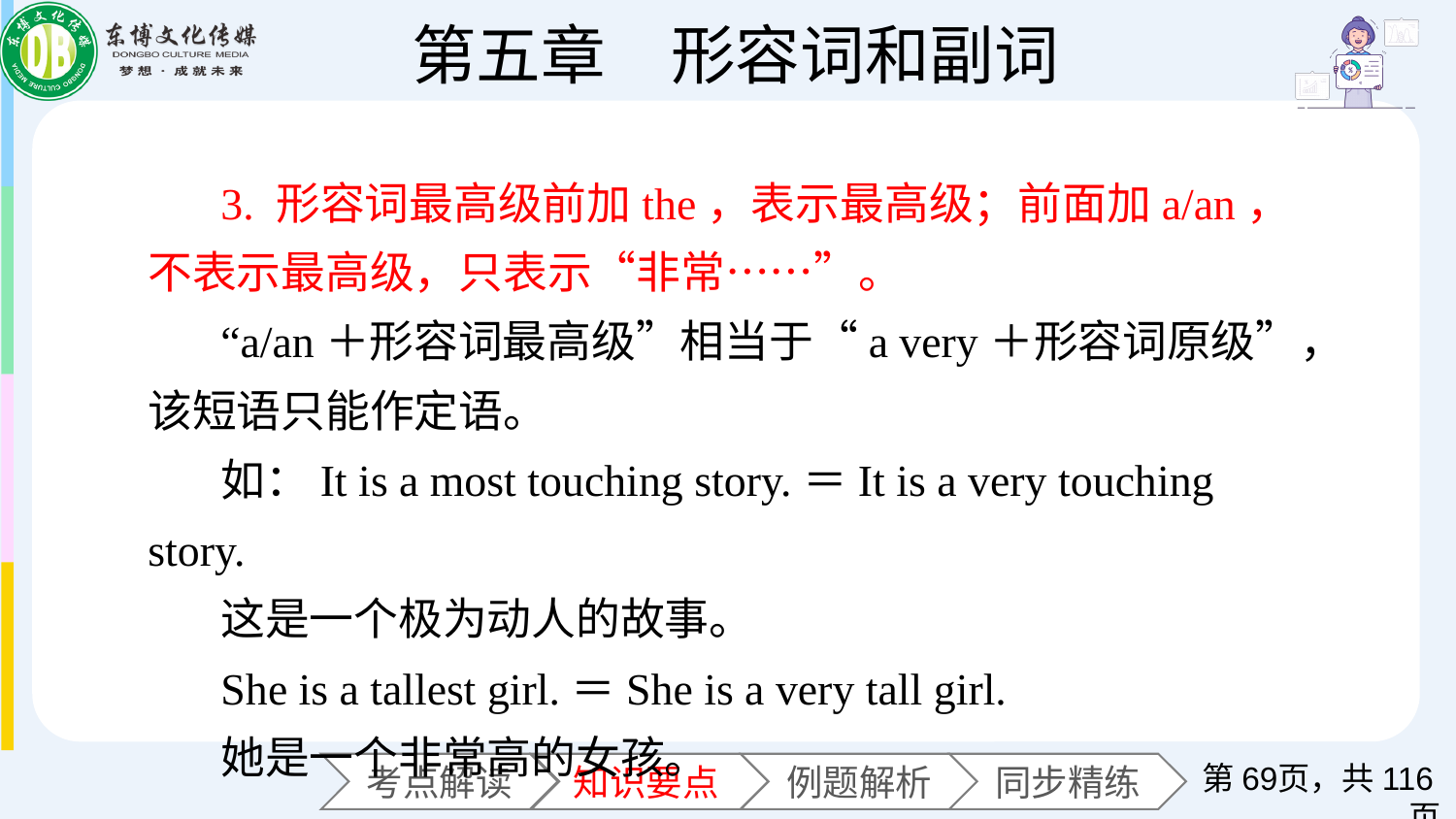

3. 形容词最高级前加the，表示最高级；前面加a/an，不表示最高级，只表示“非常……”。
“a/an＋形容词最高级”相当于“a very＋形容词原级”，该短语只能作定语。
如：It is a most touching story.＝It is a very touching story.
这是一个极为动人的故事。
She is a tallest girl.＝She is a very tall girl.
她是一个非常高的女孩。
第69页，共116页